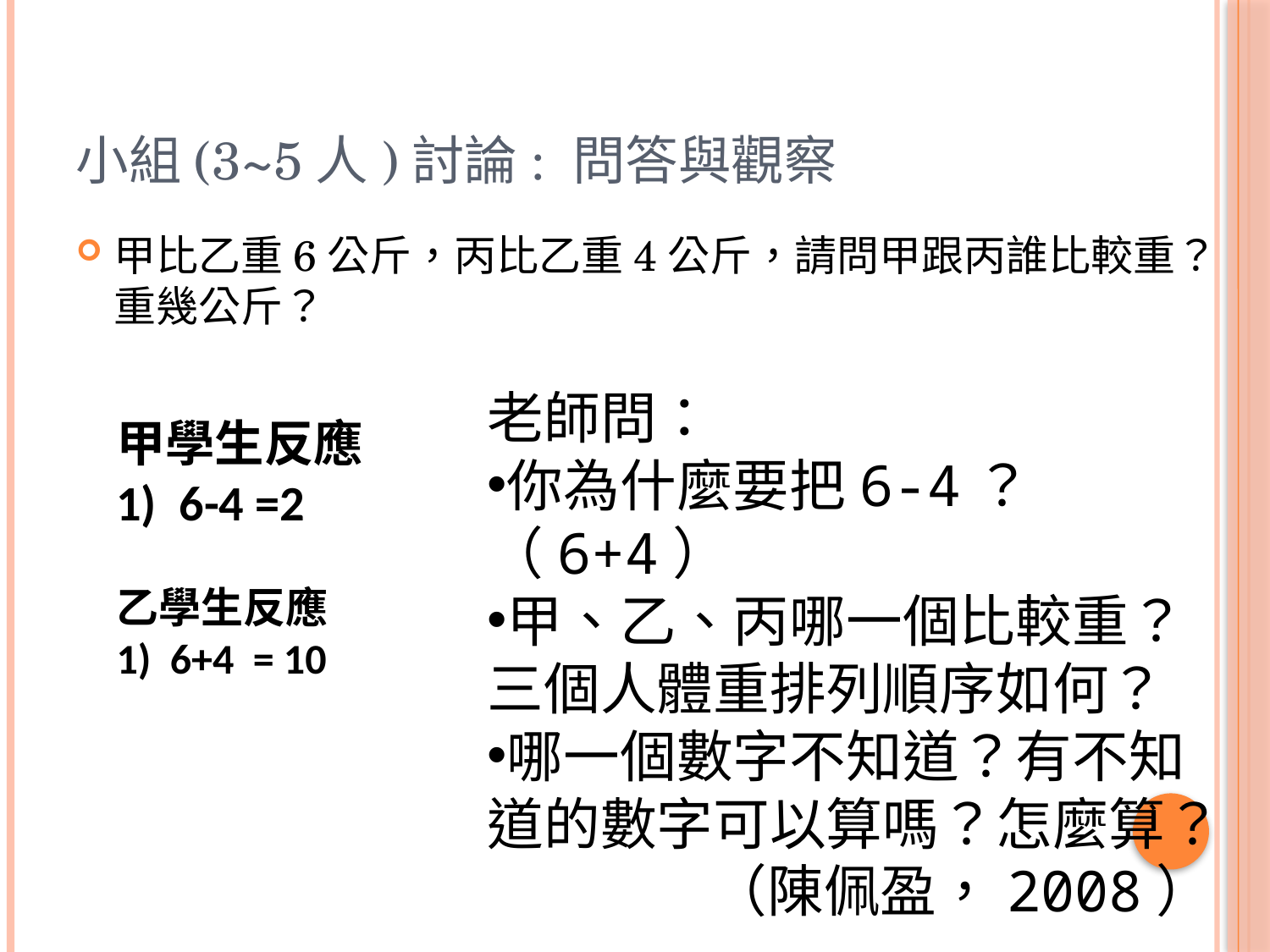

# 小組(3~5人)討論: 問答與觀察
甲比乙重6公斤，丙比乙重4公斤，請問甲跟丙誰比較重？重幾公斤？

老師問：
你為什麼要把6-4？（6+4）
甲、乙、丙哪一個比較重？
三個人體重排列順序如何？
哪一個數字不知道？有不知道的數字可以算嗎？怎麼算？
（陳佩盈，2008）
甲學生反應
1)  6-4 =2

乙學生反應
1)  6+4  = 10